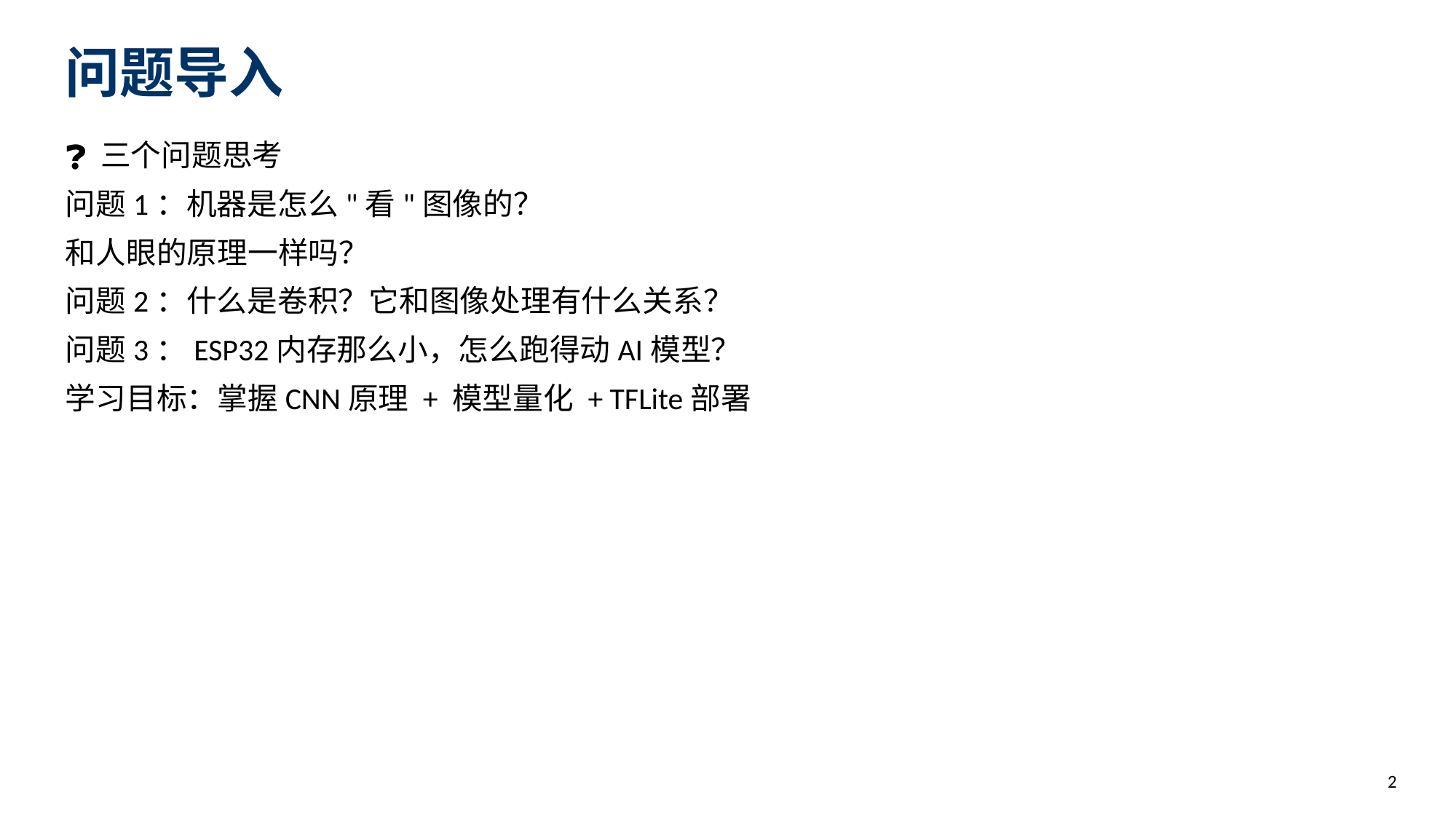

问题导入
❓ 三个问题思考
问题1：机器是怎么"看"图像的？
和人眼的原理一样吗？
问题2：什么是卷积？它和图像处理有什么关系？
问题3：ESP32内存那么小，怎么跑得动AI模型？
学习目标：掌握CNN原理 + 模型量化 + TFLite部署
2